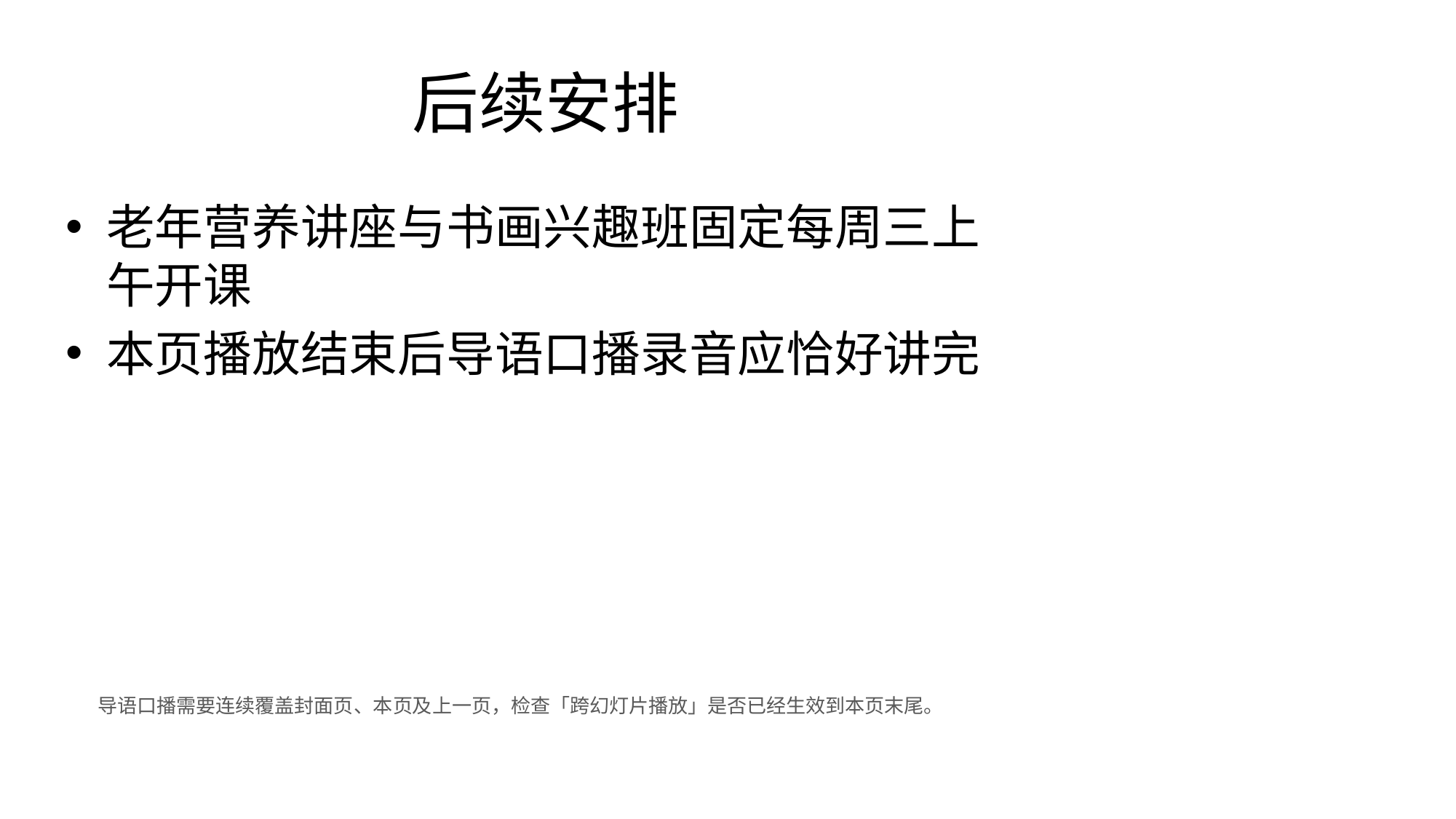

# 后续安排
老年营养讲座与书画兴趣班固定每周三上午开课
本页播放结束后导语口播录音应恰好讲完
导语口播需要连续覆盖封面页、本页及上一页，检查「跨幻灯片播放」是否已经生效到本页末尾。